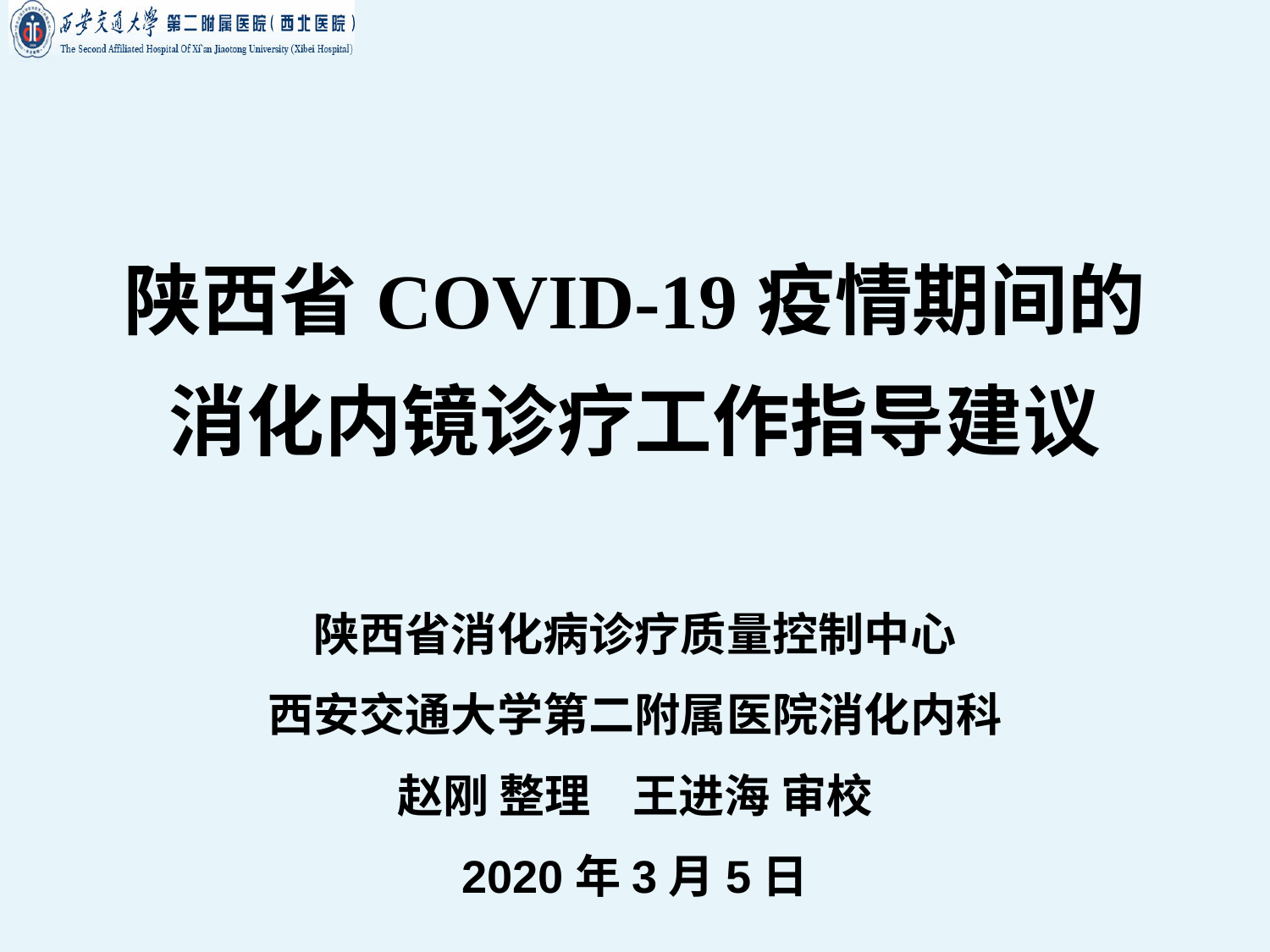

# 陕西省COVID-19疫情期间的消化内镜诊疗工作指导建议
陕西省消化病诊疗质量控制中心
西安交通大学第二附属医院消化内科
赵刚 整理    王进海 审校
2020年3月5日